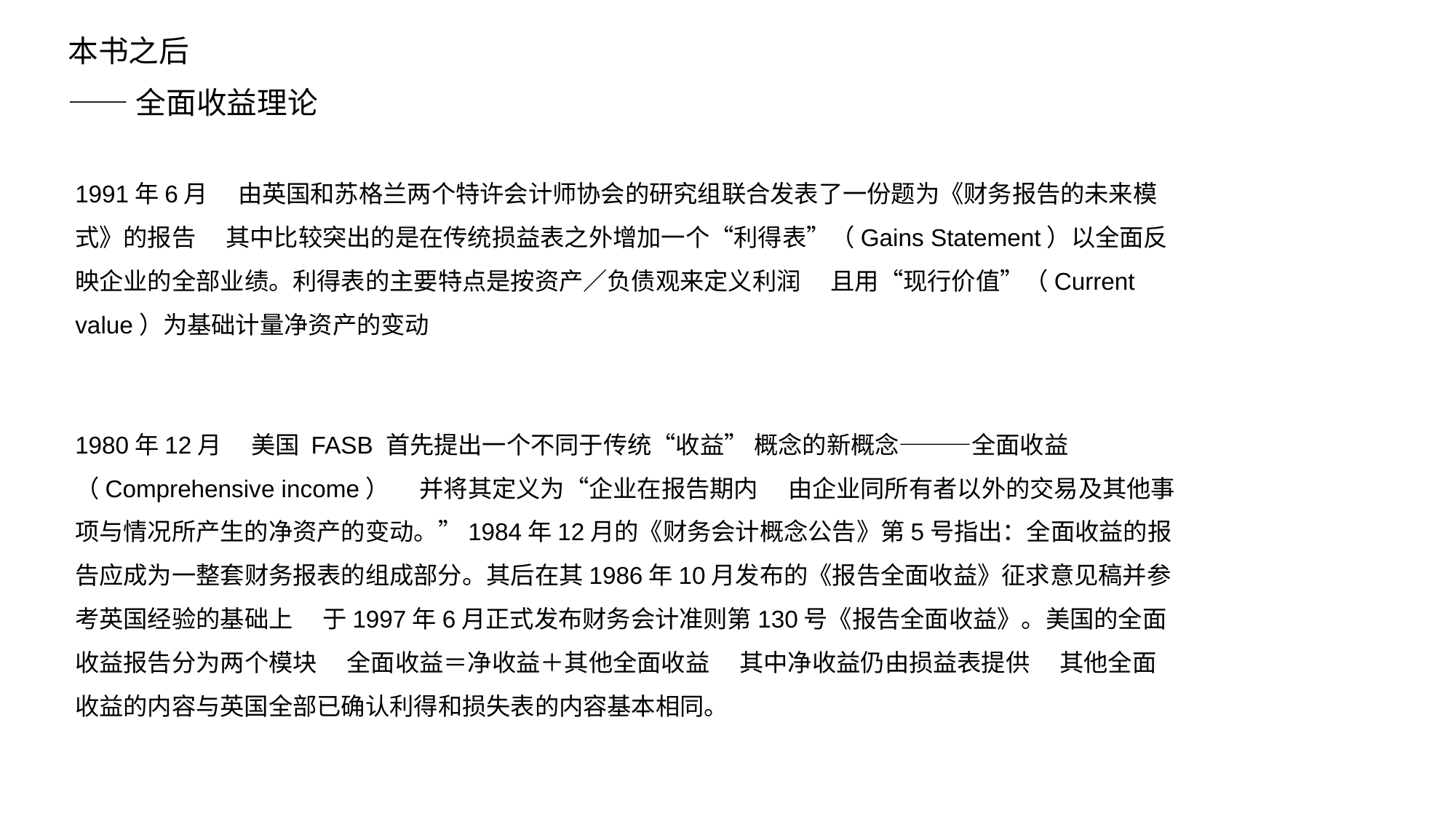

本书之后
——全面收益理论
1991年6月由英国和苏格兰两个特许会计师协会的研究组联合发表了一份题为《财务报告的未来模式》的报告其中比较突出的是在传统损益表之外增加一个“利得表”（Gains Statement）以全面反映企业的全部业绩。利得表的主要特点是按资产／负债观来定义利润且用“现行价值”（Current value）为基础计量净资产的变动
1980年12月美国 FASB 首先提出一个不同于传统“收益” 概念的新概念———全面收益（Comprehensive income）并将其定义为“企业在报告期内由企业同所有者以外的交易及其他事项与情况所产生的净资产的变动。”1984年12月的《财务会计概念公告》第5号指出：全面收益的报告应成为一整套财务报表的组成部分。其后在其1986年10月发布的《报告全面收益》征求意见稿并参考英国经验的基础上于1997年6月正式发布财务会计准则第130号《报告全面收益》。美国的全面收益报告分为两个模块全面收益＝净收益＋其他全面收益其中净收益仍由损益表提供其他全面收益的内容与英国全部已确认利得和损失表的内容基本相同。